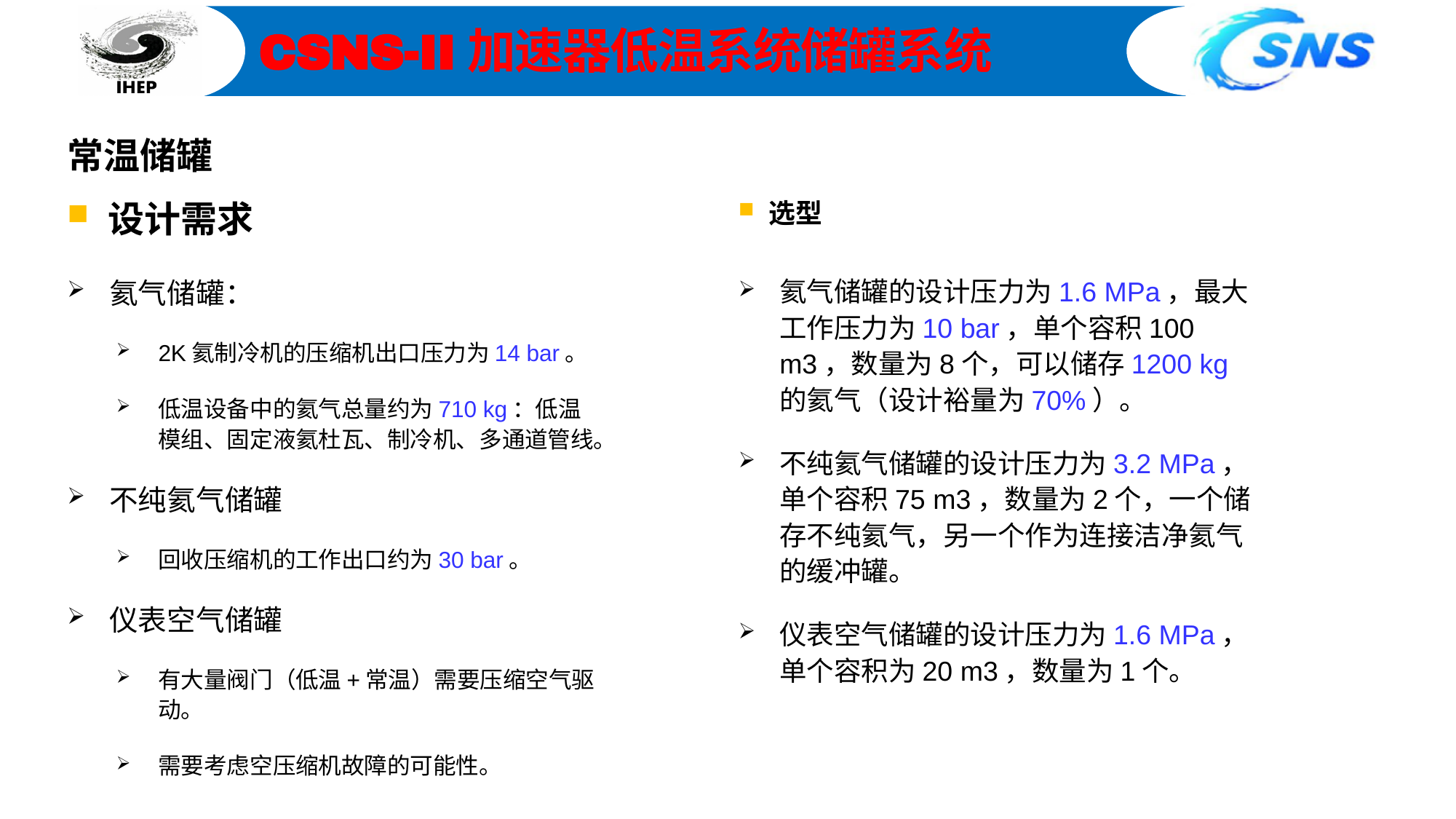

CSNS-II加速器低温系统储罐系统
常温储罐
设计需求

选型

氦气储罐：
2K氦制冷机的压缩机出口压力为14 bar。
低温设备中的氦气总量约为710 kg：低温模组、固定液氦杜瓦、制冷机、多通道管线。
不纯氦气储罐
回收压缩机的工作出口约为30 bar。
仪表空气储罐
有大量阀门（低温+常温）需要压缩空气驱动。
需要考虑空压缩机故障的可能性。

氦气储罐的设计压力为1.6 MPa，最大工作压力为10 bar，单个容积100 m3，数量为8个，可以储存1200 kg的氦气（设计裕量为70%）。
不纯氦气储罐的设计压力为3.2 MPa，单个容积75 m3，数量为2个，一个储存不纯氦气，另一个作为连接洁净氦气的缓冲罐。
仪表空气储罐的设计压力为1.6 MPa，单个容积为20 m3，数量为1个。